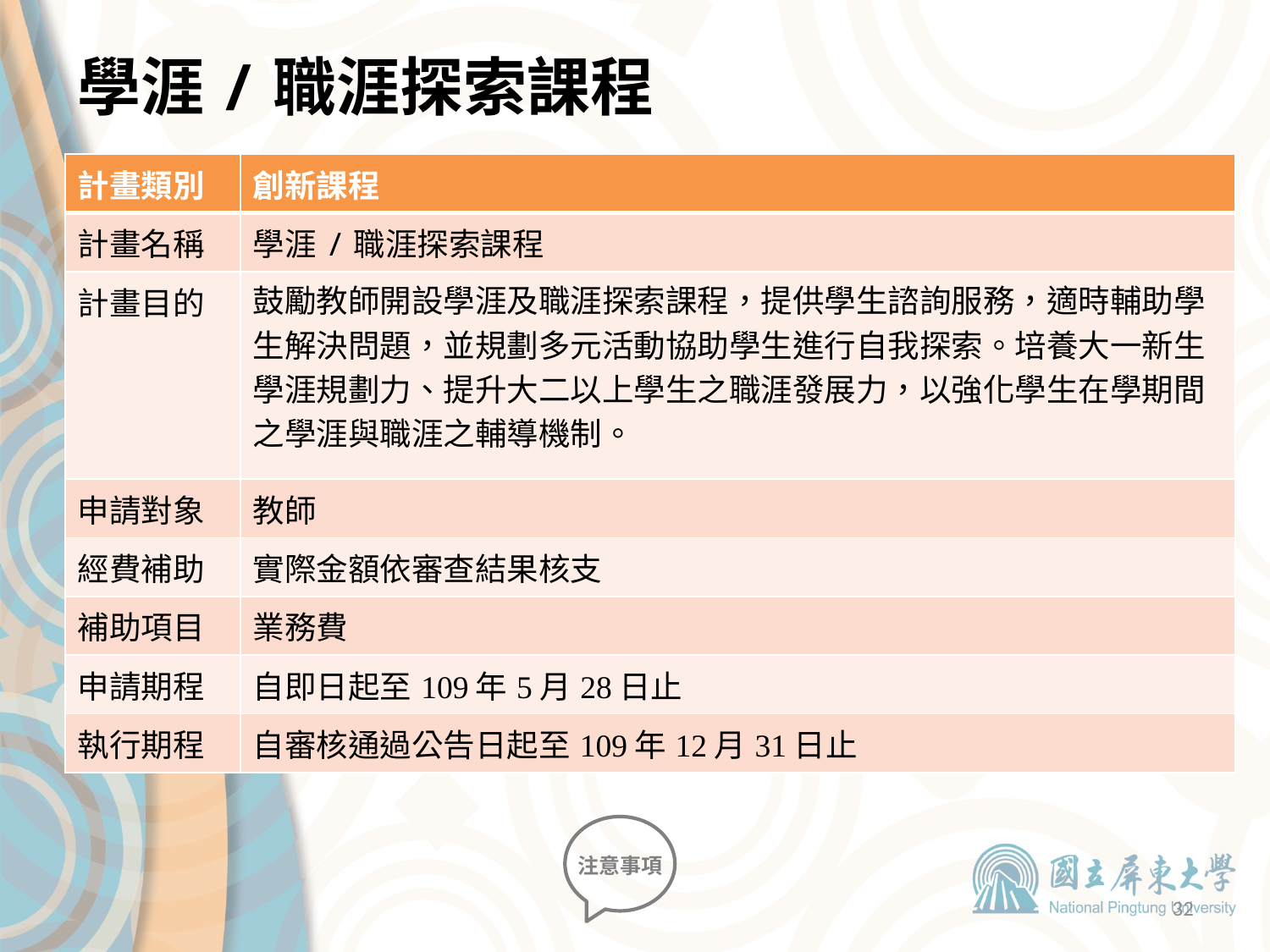

# 學涯/職涯探索課程
| 計畫類別 | 創新課程 |
| --- | --- |
| 計畫名稱 | 學涯/職涯探索課程 |
| 計畫目的 | 鼓勵教師開設學涯及職涯探索課程，提供學生諮詢服務，適時輔助學生解決問題，並規劃多元活動協助學生進行自我探索。培養大一新生學涯規劃力、提升大二以上學生之職涯發展力，以強化學生在學期間之學涯與職涯之輔導機制。 |
| 申請對象 | 教師 |
| 經費補助 | 實際金額依審查結果核支 |
| 補助項目 | 業務費 |
| 申請期程 | 自即日起至109年5月28日止 |
| 執行期程 | 自審核通過公告日起至109年12月31日止 |

注意事項
32